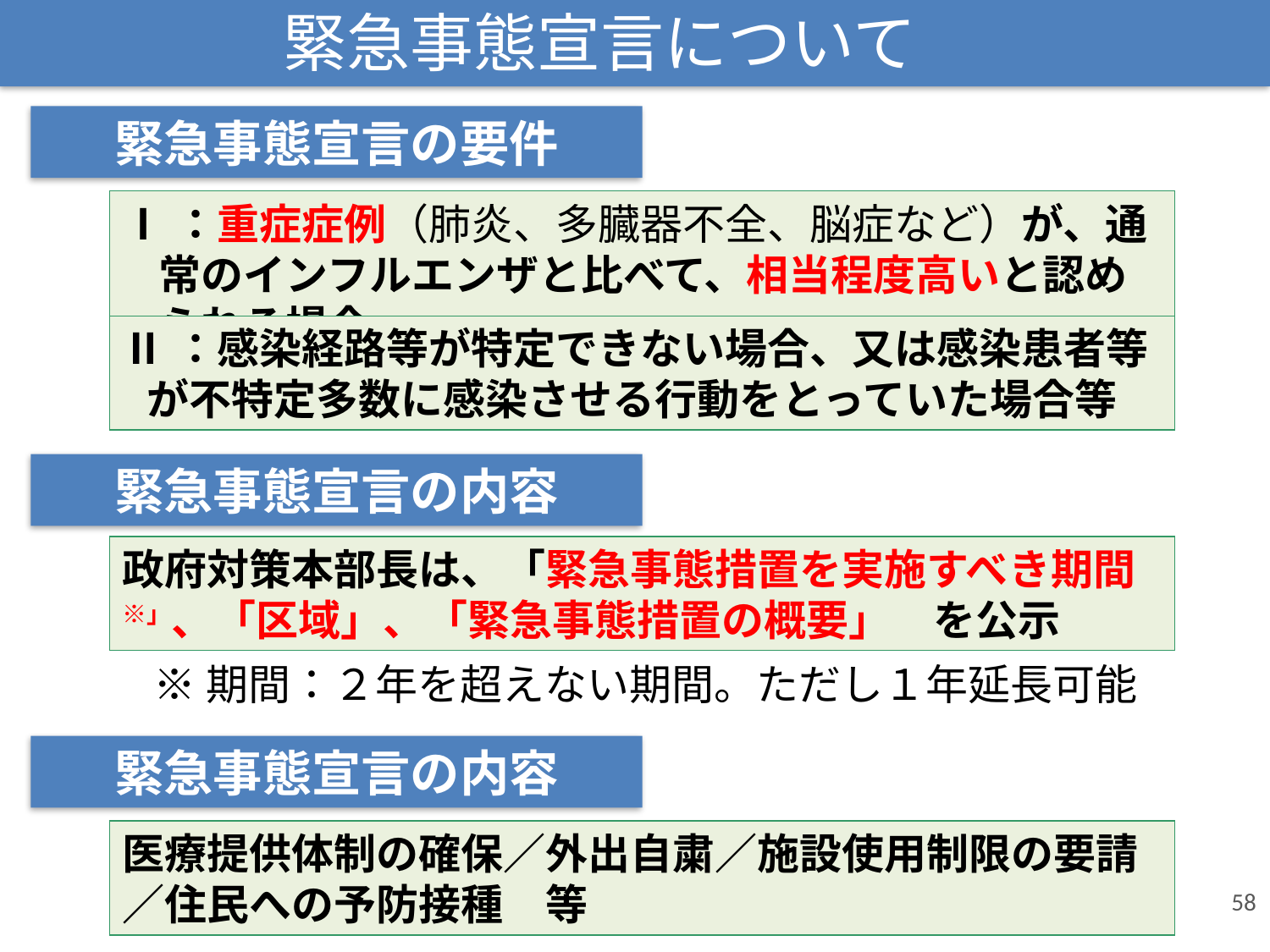

緊急事態宣言について
緊急事態宣言の要件
Ⅰ：重症症例（肺炎、多臓器不全、脳症など）が、通常のインフルエンザと比べて、相当程度高いと認められる場合
Ⅱ：感染経路等が特定できない場合、又は感染患者等が不特定多数に感染させる行動をとっていた場合等
緊急事態宣言の内容
政府対策本部長は、「緊急事態措置を実施すべき期間※」、「区域」、「緊急事態措置の概要」　を公示
※期間：２年を超えない期間。ただし１年延長可能
緊急事態宣言の内容
医療提供体制の確保／外出自粛／施設使用制限の要請／住民への予防接種　等
58